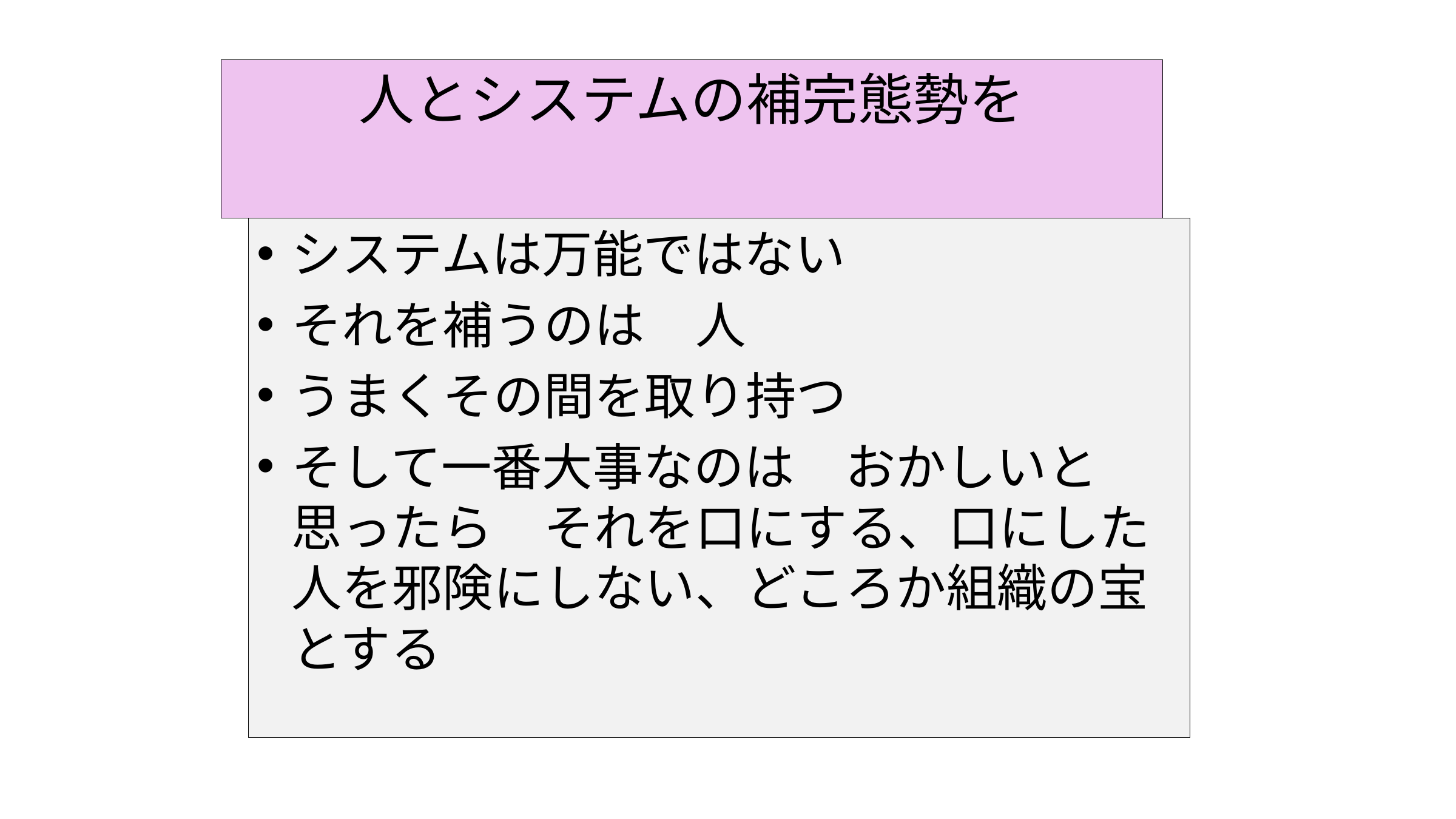

142
# 人とシステムの補完態勢を
システムは万能ではない
それを補うのは　人
うまくその間を取り持つ
そして一番大事なのは　おかしいと思ったら　それを口にする、口にした人を邪険にしない、どころか組織の宝とする